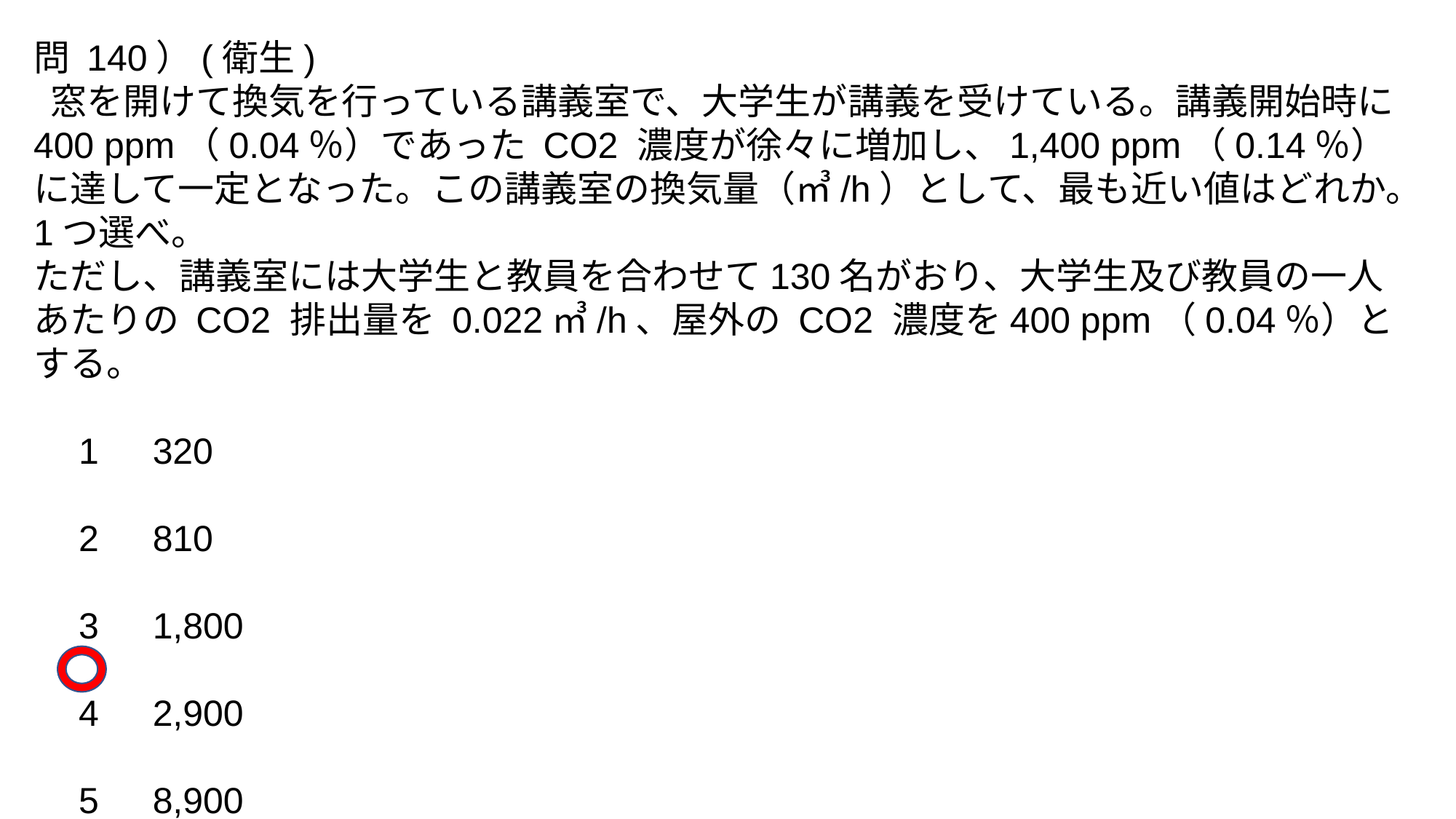

問 140）(衛生)
 窓を開けて換気を行っている講義室で、大学生が講義を受けている。講義開始時に400 ppm（0.04％）であった CO2 濃度が徐々に増加し、1,400 ppm（0.14％）に達して一定となった。この講義室の換気量（㎥/h）として、最も近い値はどれか。
1つ選べ。
ただし、講義室には大学生と教員を合わせて130名がおり、大学生及び教員の一人あたりの CO2 排出量を 0.022㎥/h、屋外の CO2 濃度を400 ppm（0.04％）とする。

　1　320

　2　810

　3　1,800

　4　2,900

　5　8,900